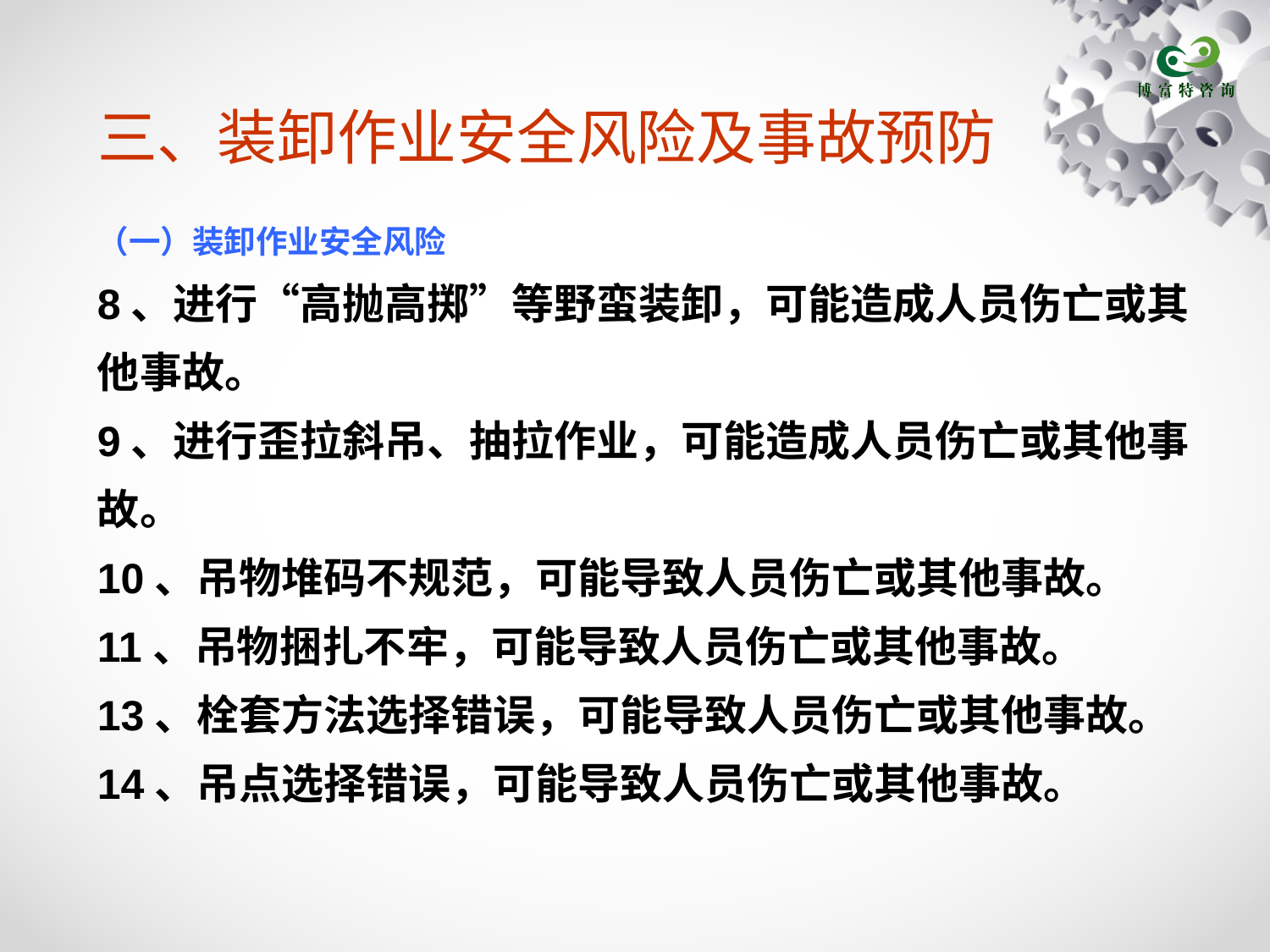

# 三、装卸作业安全风险及事故预防
（一）装卸作业安全风险
8、进行“高抛高掷”等野蛮装卸，可能造成人员伤亡或其他事故。
9、进行歪拉斜吊、抽拉作业，可能造成人员伤亡或其他事故。
10、吊物堆码不规范，可能导致人员伤亡或其他事故。
11、吊物捆扎不牢，可能导致人员伤亡或其他事故。
13、栓套方法选择错误，可能导致人员伤亡或其他事故。
14、吊点选择错误，可能导致人员伤亡或其他事故。